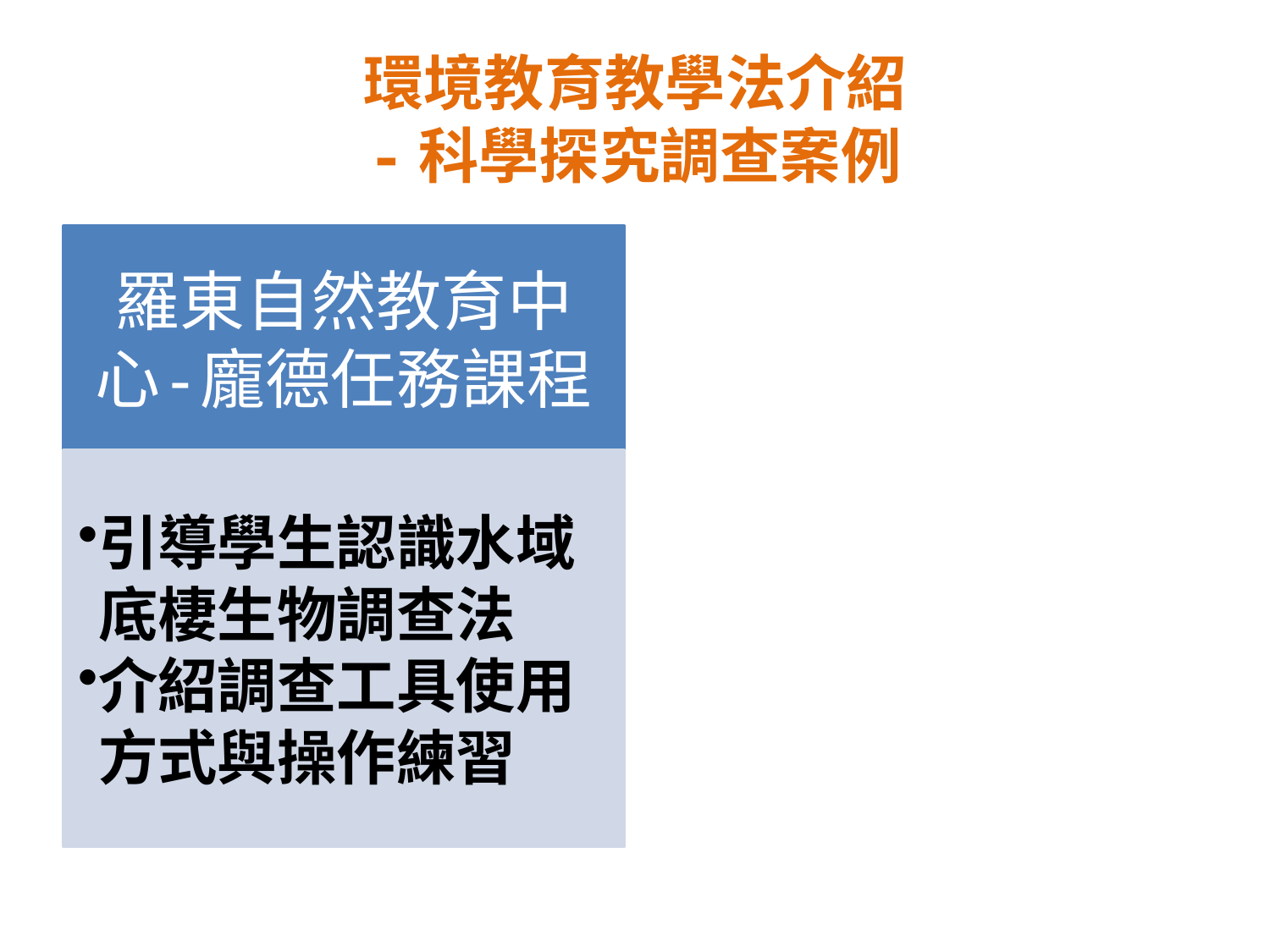

# 環境教育教學法介紹 -科學探究調查案例
羅東自然教育中心-龐德任務課程
引導學生認識水域底棲生物調查法
介紹調查工具使用方式與操作練習